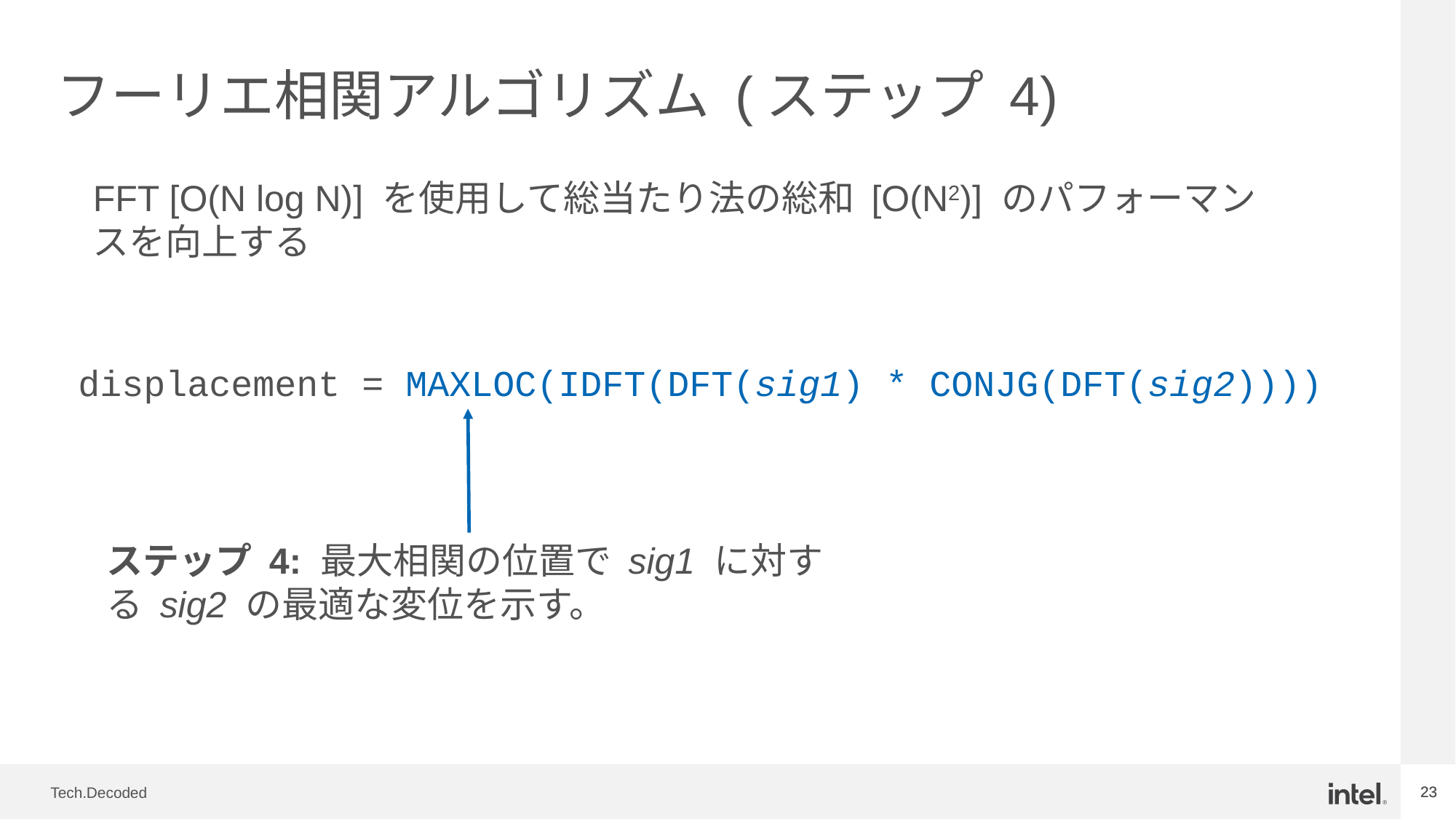

# フーリエ相関アルゴリズム (ステップ 4)
FFT [O(N log N)] を使用して総当たり法の総和 [O(N2)] のパフォーマンスを向上する
displacement = MAXLOC(IDFT(DFT(sig1) * CONJG(DFT(sig2))))
ステップ 4: 最大相関の位置で sig1 に対する sig2 の最適な変位を示す。